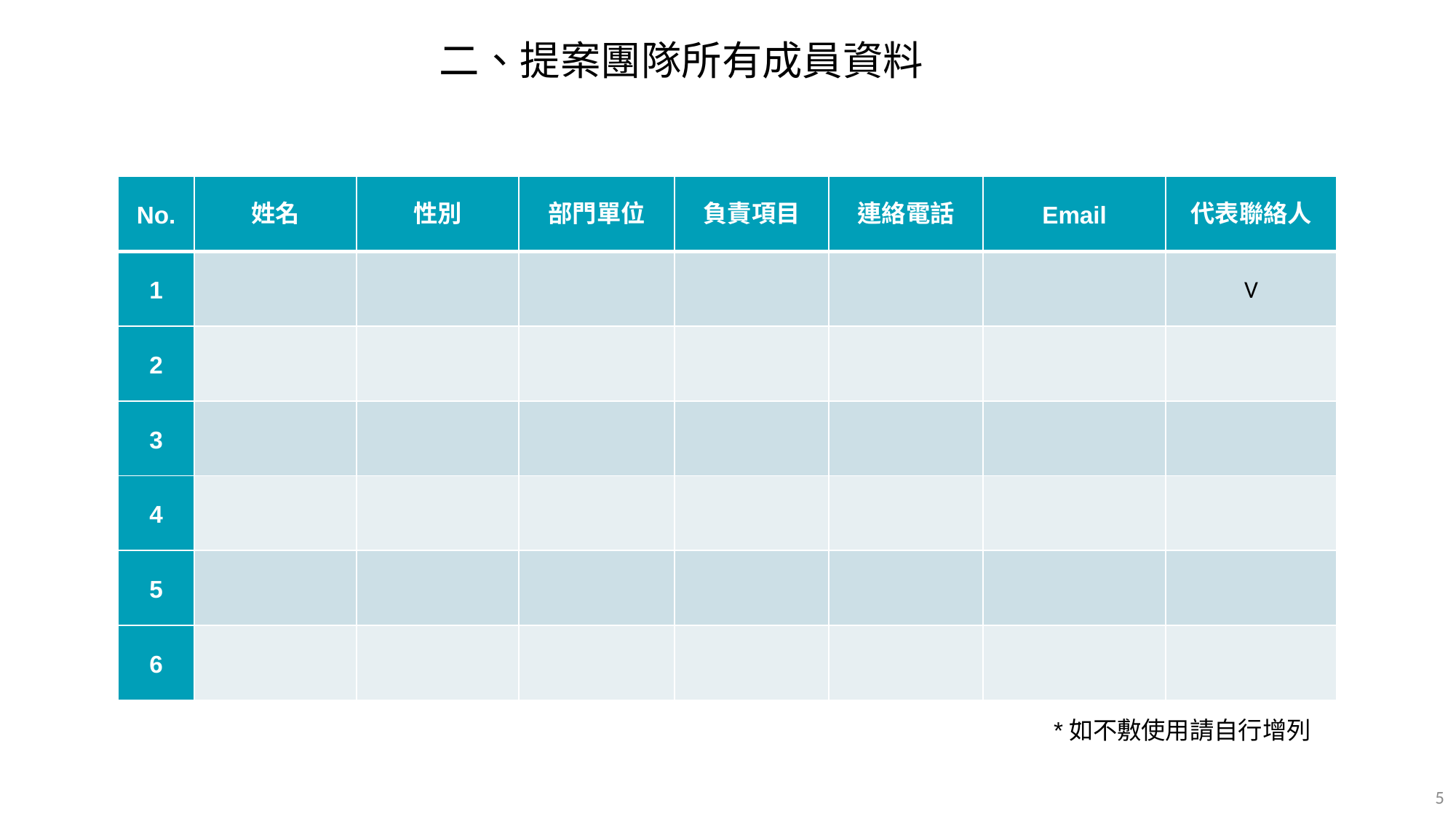

二、提案團隊所有成員資料
| No. | 姓名 | 性別 | 部門單位 | 負責項目 | 連絡電話 | Email | 代表聯絡人 |
| --- | --- | --- | --- | --- | --- | --- | --- |
| 1 |  |  |  |  |  |  | V |
| 2 |  |  |  |  |  |  |  |
| 3 |  |  |  |  |  |  |  |
| 4 |  |  |  |  |  |  |  |
| 5 |  |  |  |  |  |  |  |
| 6 |  |  |  |  |  |  |  |
*如不敷使用請自行增列
5